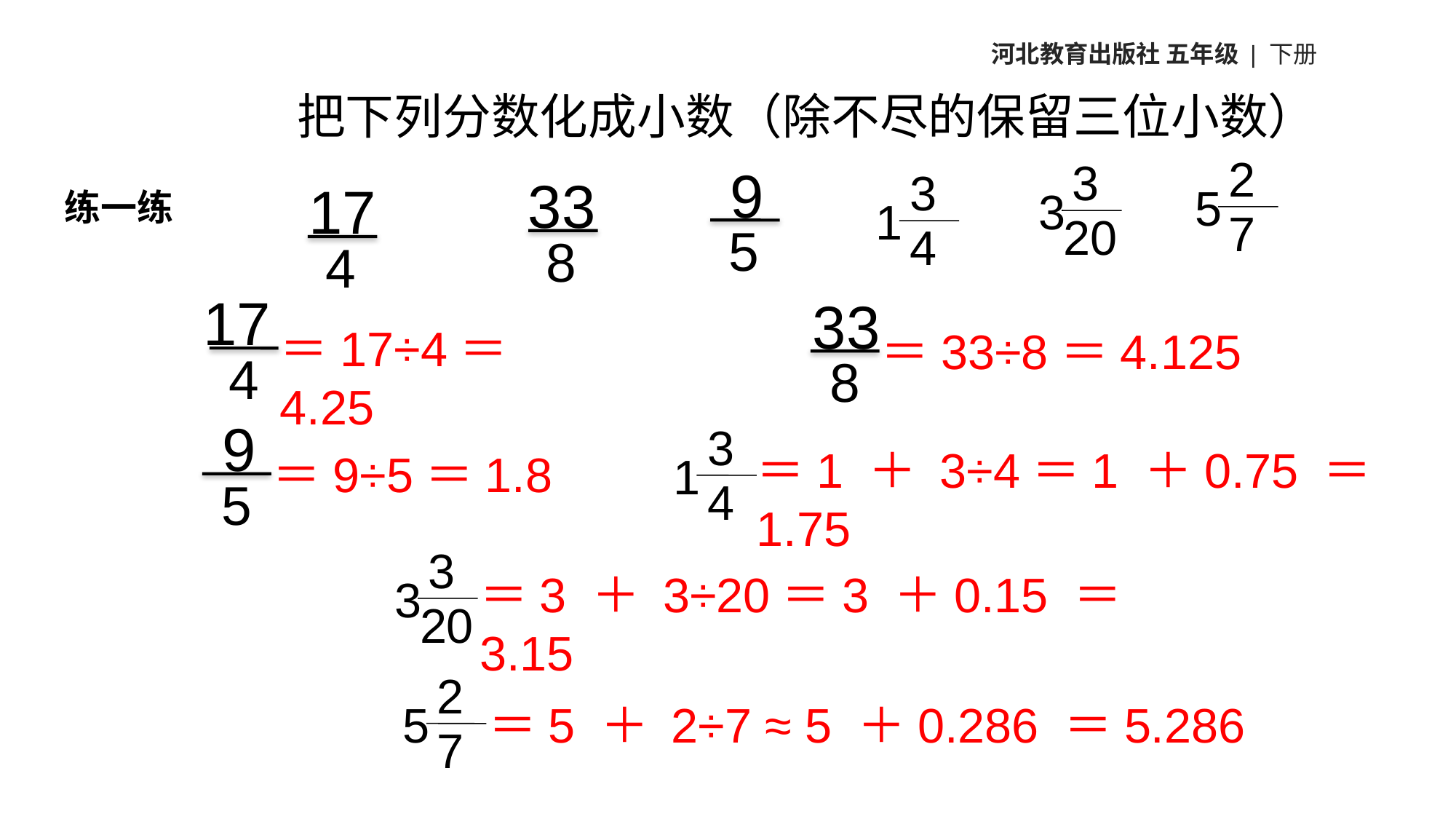

河北教育出版社 五年级 | 下册
把下列分数化成小数（除不尽的保留三位小数）
2
7

5
3
20

3
9
5

3
4

1
33
8

练一练
17
4

17
4

＝17÷4＝4.25
33
8

＝33÷8＝4.125
9
5

＝9÷5＝1.8
3
4

1
＝1 ＋ 3÷4＝1 ＋0.75 ＝1.75
3
20

3
＝3 ＋ 3÷20＝3 ＋0.15 ＝3.15
2
7

5
＝5 ＋ 2÷7 ≈ 5 ＋0.286 ＝5.286